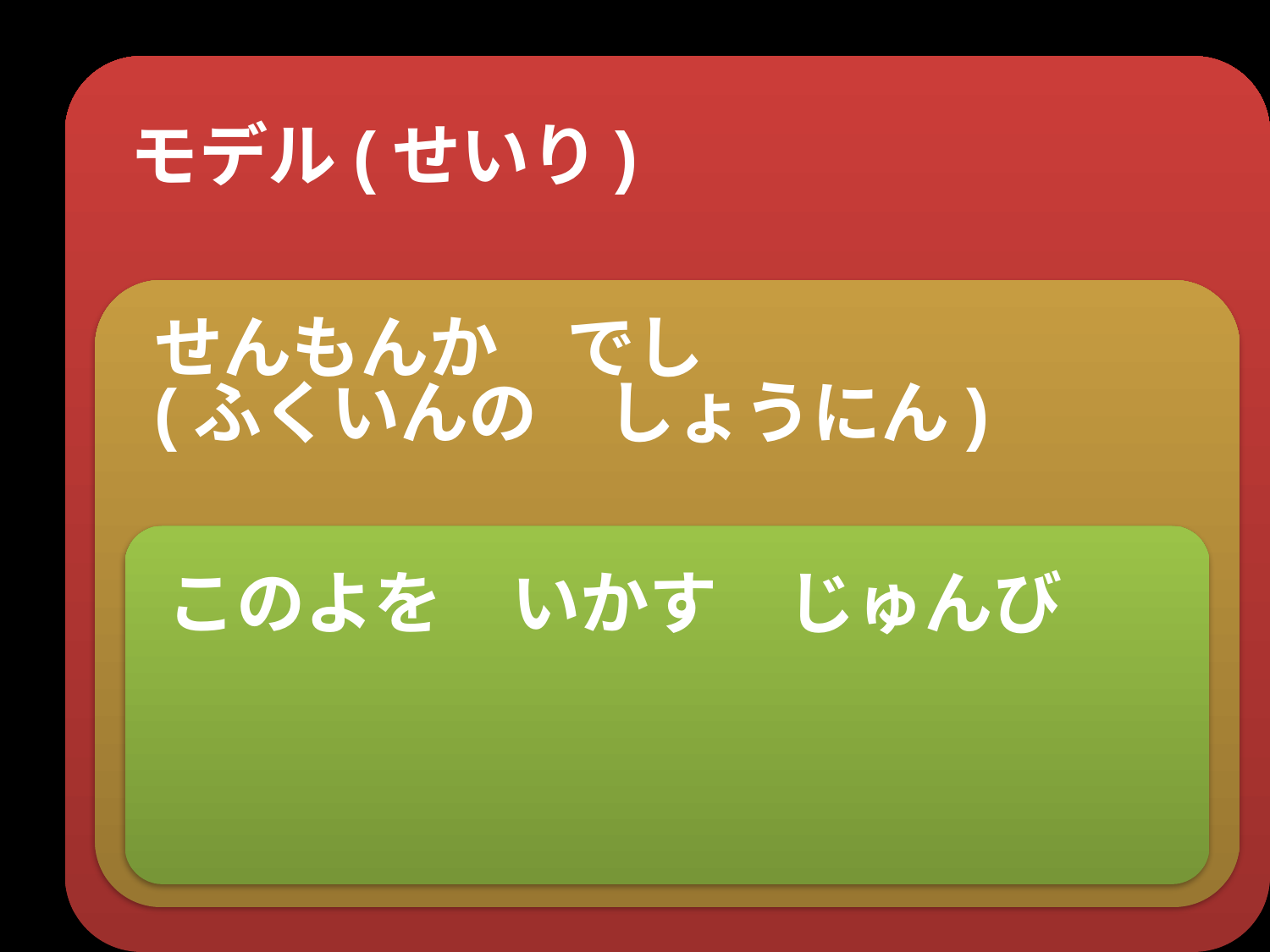

モデル(せいり)
せんもんか　でし
(ふくいんの　しょうにん)
このよを　いかす　じゅんび